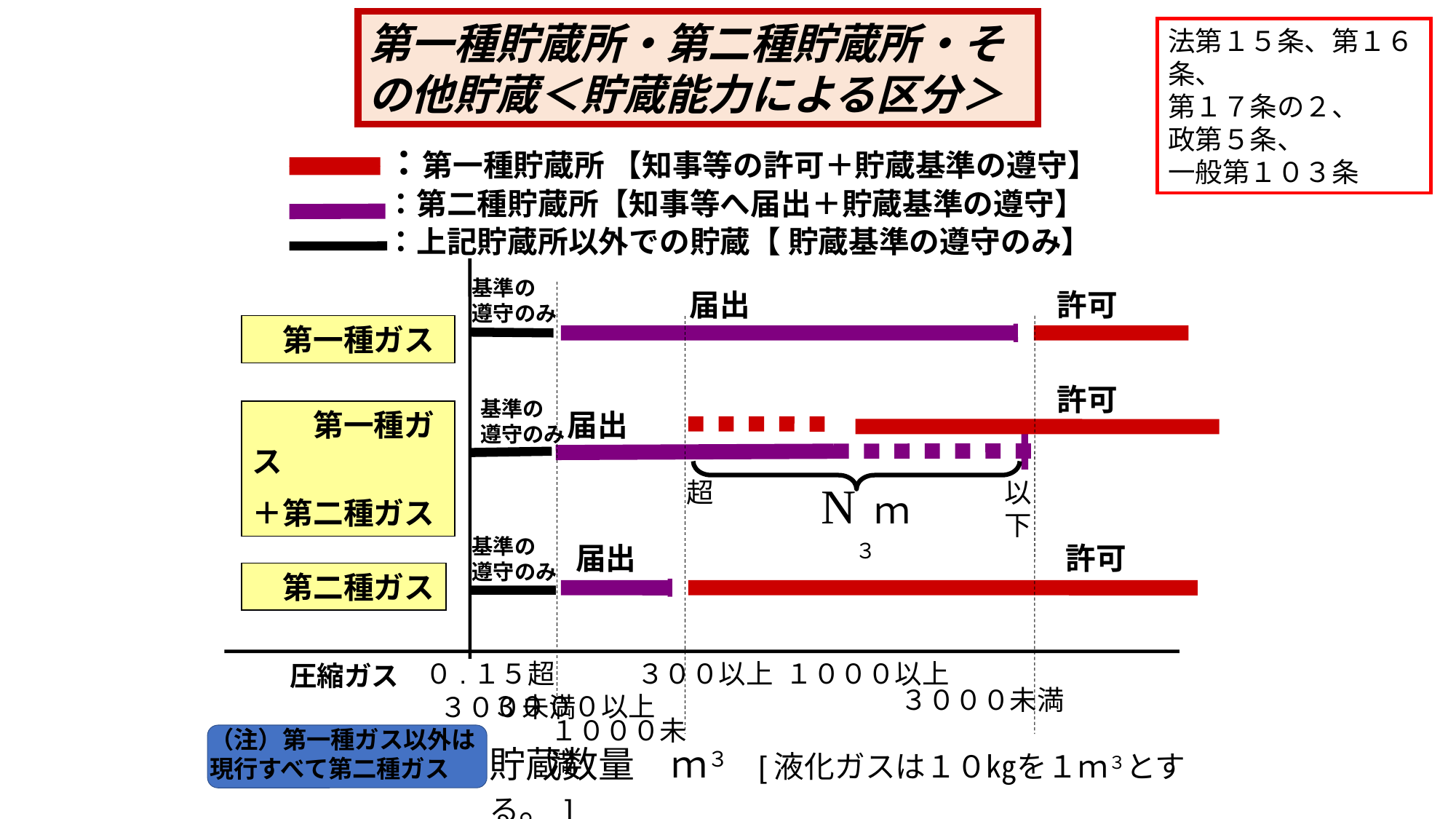

第一種貯蔵所・第二種貯蔵所・その他貯蔵＜貯蔵能力による区分＞
法第１５条、第１６条、
第１７条の２、
政第５条、
一般第１０３条
：第一種貯蔵所 【知事等の許可＋貯蔵基準の遵守】
：第二種貯蔵所【知事等へ届出＋貯蔵基準の遵守】
：上記貯蔵所以外での貯蔵【 貯蔵基準の遵守のみ】

基準の
遵守のみ
届出
許可
　第一種ガス

許可
基準の
遵守のみ
　　第一種ガス
＋第二種ガス
届出

超
N ｍ３
以下
基準の
遵守のみ
届出
許可
　第二種ガス

０.１５超　　　３００以上  １０００以上　　  　　　　 　　 　　  ３０００以上
圧縮ガス
３０００未満
３００未満
１０００未満
（注）第一種ガス以外は現行すべて第二種ガス

貯蔵数量　ｍ３　[液化ガスは１０㎏を１ｍ３とする。]